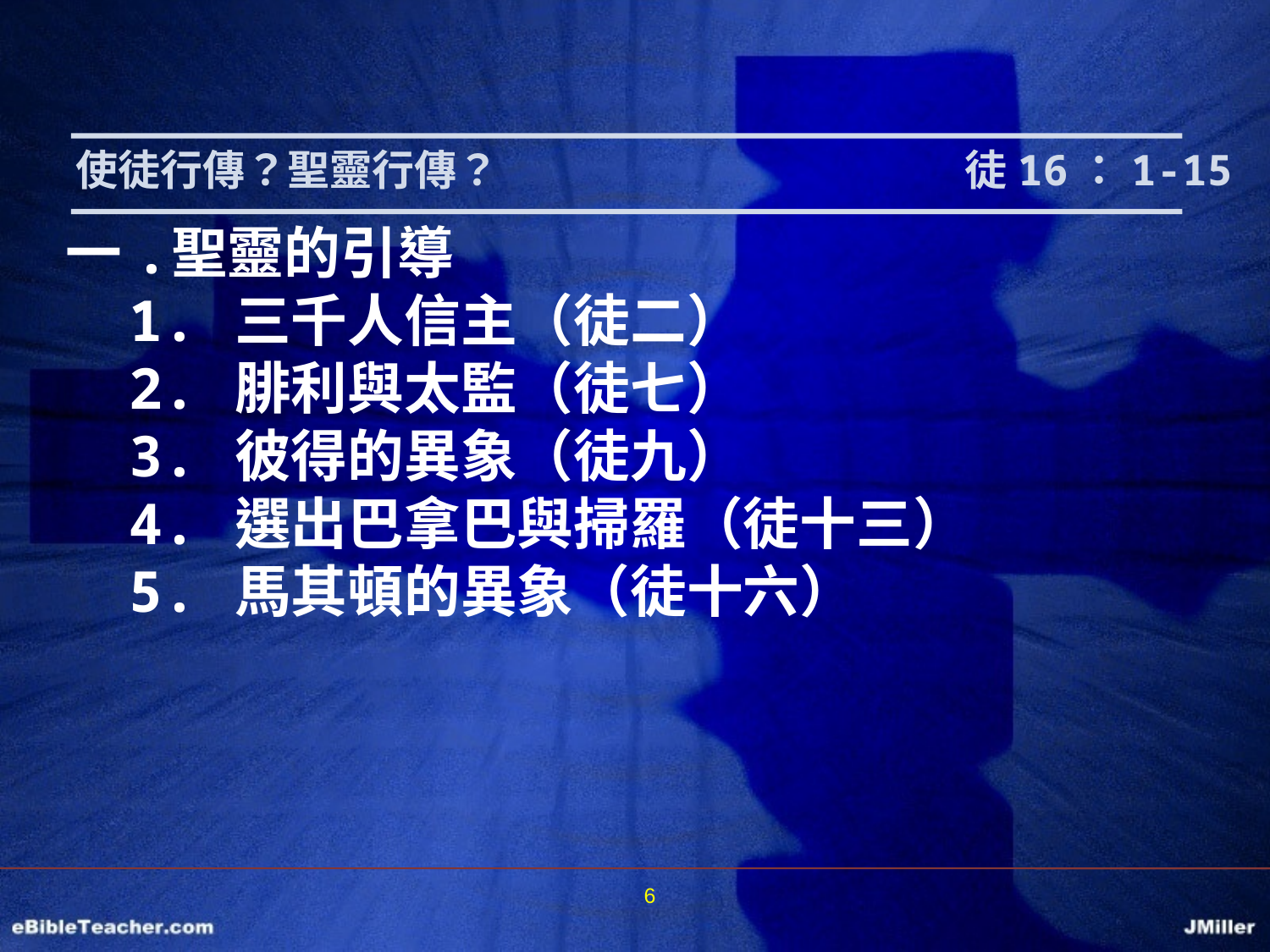

使徒行傳？聖靈行傳？				徒16：1-15
一.	聖靈的引導
1.	三千人信主（徒二）
2.	腓利與太監（徒七）
3.	彼得的異象（徒九）
4.	選出巴拿巴與掃羅（徒十三）
5.	馬其頓的異象（徒十六）